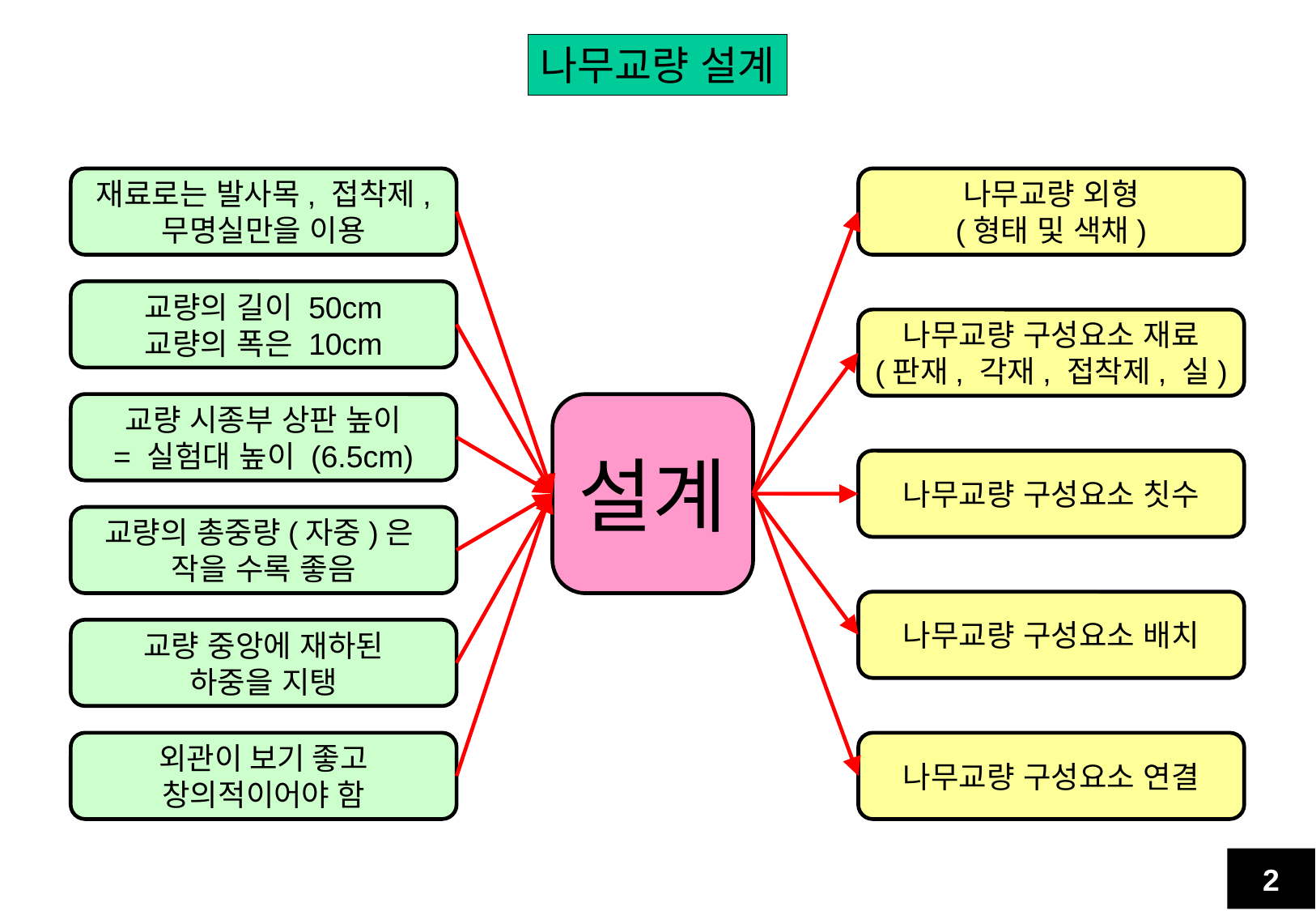

나무교량 설계
재료로는 발사목, 접착제, 무명실만을 이용
나무교량 외형
(형태 및 색채)
교량의 길이 50cm
교량의 폭은 10cm
나무교량 구성요소 재료
(판재, 각재, 접착제, 실)
교량 시종부 상판 높이
= 실험대 높이 (6.5cm)
설계
나무교량 구성요소 칫수
교량의 총중량(자중)은
작을 수록 좋음
나무교량 구성요소 배치
교량 중앙에 재하된
하중을 지탱
외관이 보기 좋고
창의적이어야 함
나무교량 구성요소 연결
2